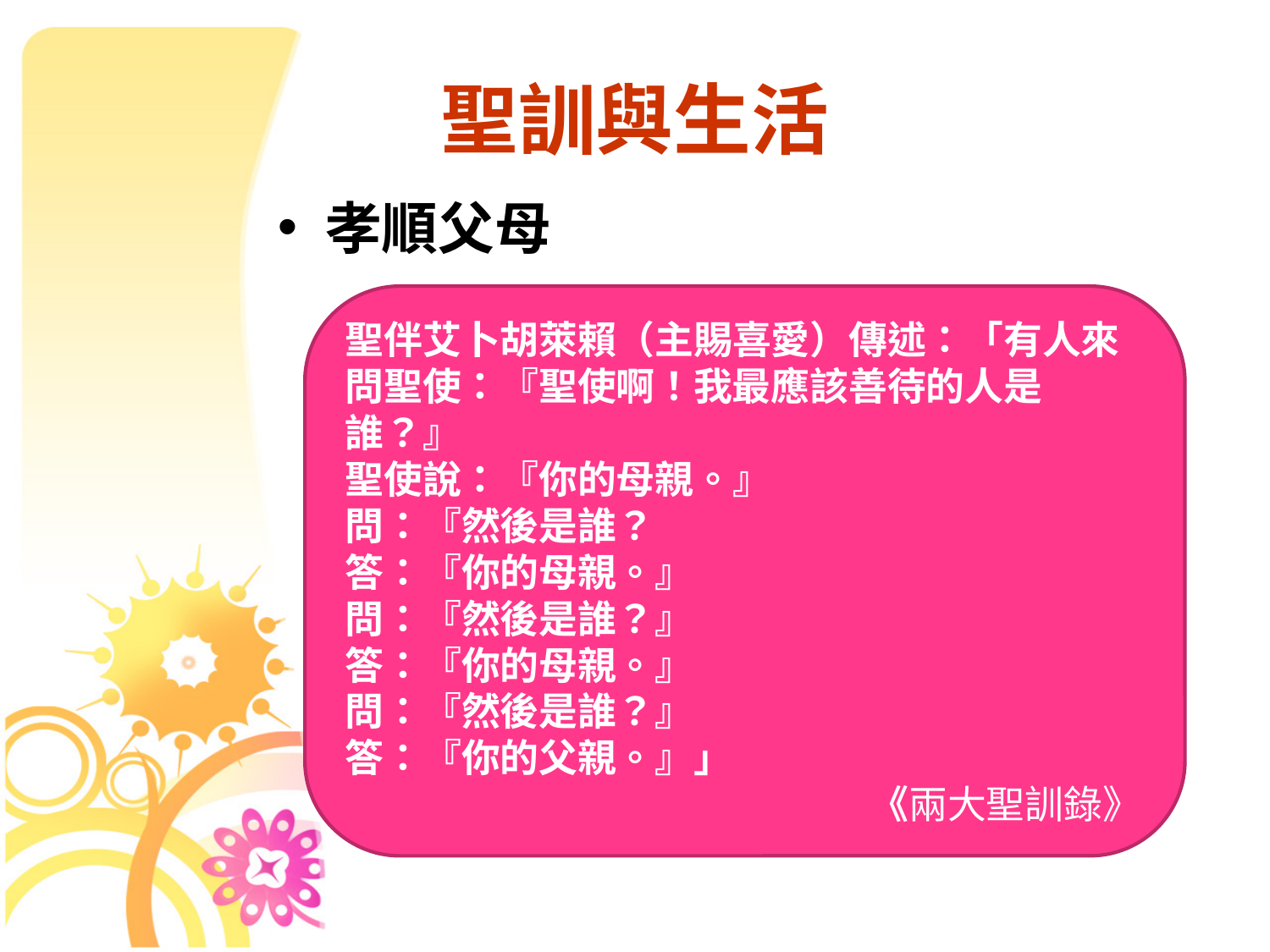

# 聖訓與生活
孝順父母
聖伴艾卜胡萊賴（主賜喜愛）傳述：「有人來問聖使：『聖使啊！我最應該善待的人是誰？』
聖使說：『你的母親。』
問：『然後是誰？
答：『你的母親。』
問：『然後是誰？』
答：『你的母親。』
問：『然後是誰？』
答：『你的父親。』」
                                                          《兩大聖訓錄》